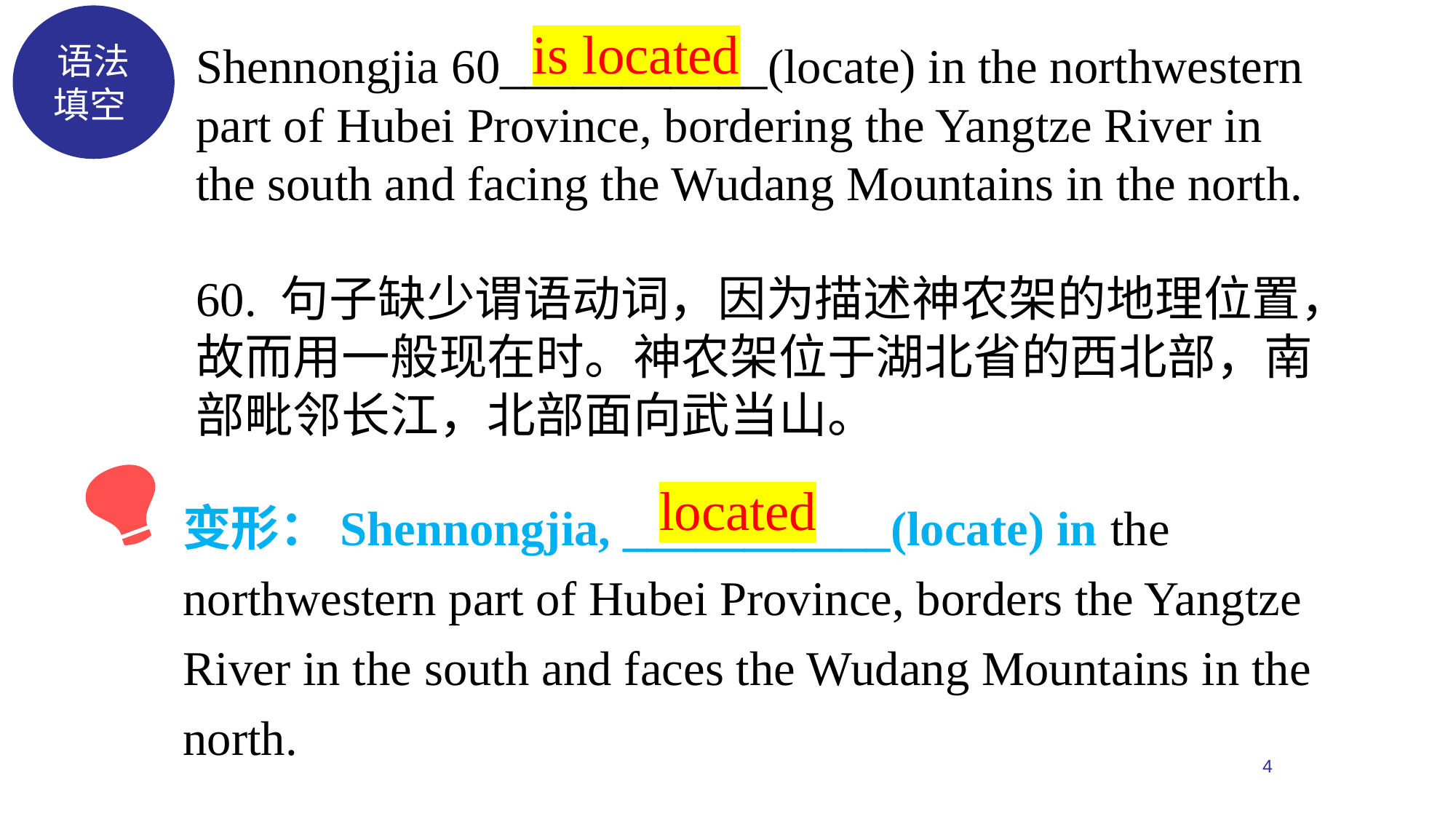

Shennongjia 60___________(locate) in the northwestern part of Hubei Province, bordering the Yangtze River in the south and facing the Wudang Mountains in the north.

60. 句子缺少谓语动词，因为描述神农架的地理位置，故而用一般现在时。神农架位于湖北省的西北部，南部毗邻长江，北部面向武当山。

is located
语法填空

变形：Shennongjia, ___________(locate) in the northwestern part of Hubei Province, borders the Yangtze River in the south and faces the Wudang Mountains in the north.

located
4